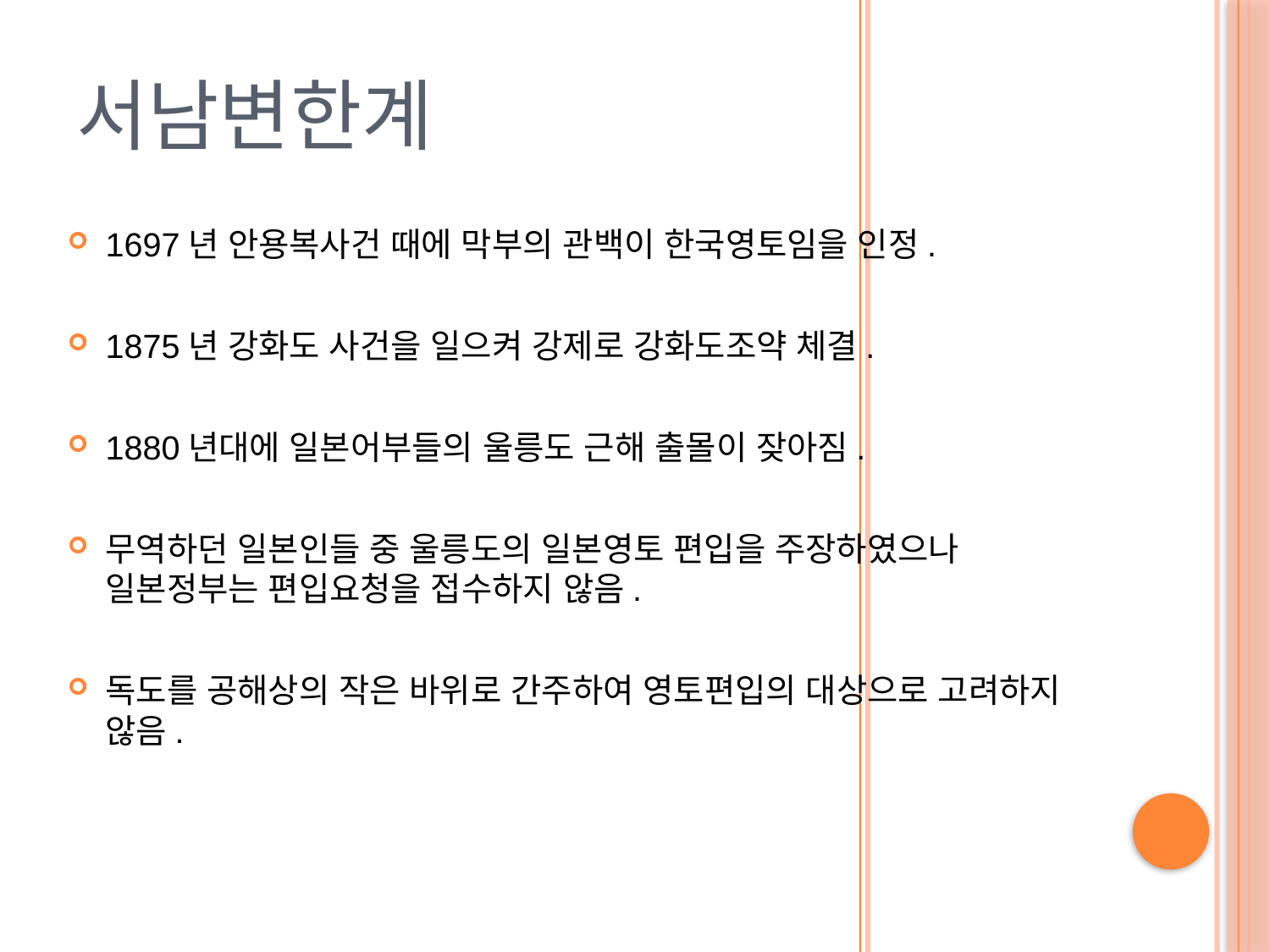

# 서남변한계

1697년 안용복사건 때에 막부의 관백이 한국영토임을 인정.

1875년 강화도 사건을 일으켜 강제로 강화도조약 체결.

1880년대에 일본어부들의 울릉도 근해 출몰이 잦아짐.

무역하던 일본인들 중 울릉도의 일본영토 편입을 주장하였으나 일본정부는 편입요청을 접수하지 않음.

독도를 공해상의 작은 바위로 간주하여 영토편입의 대상으로 고려하지 않음.